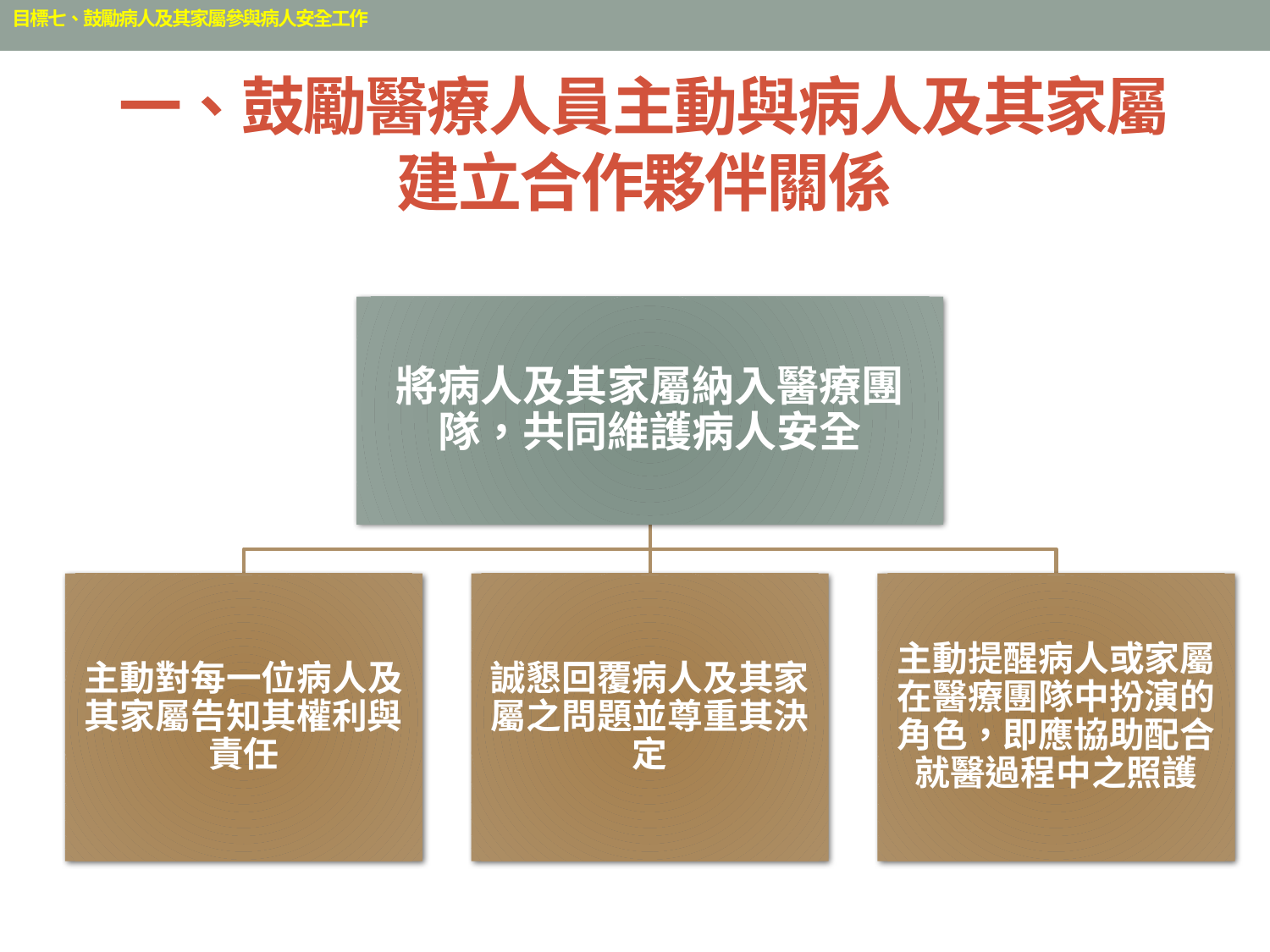

# 一、鼓勵醫療人員主動與病人及其家屬 建立合作夥伴關係
將病人及其家屬納入醫療團隊，共同維護病人安全
主動對每一位病人及其家屬告知其權利與責任
誠懇回覆病人及其家屬之問題並尊重其決定
主動提醒病人或家屬在醫療團隊中扮演的角色，即應協助配合就醫過程中之照護